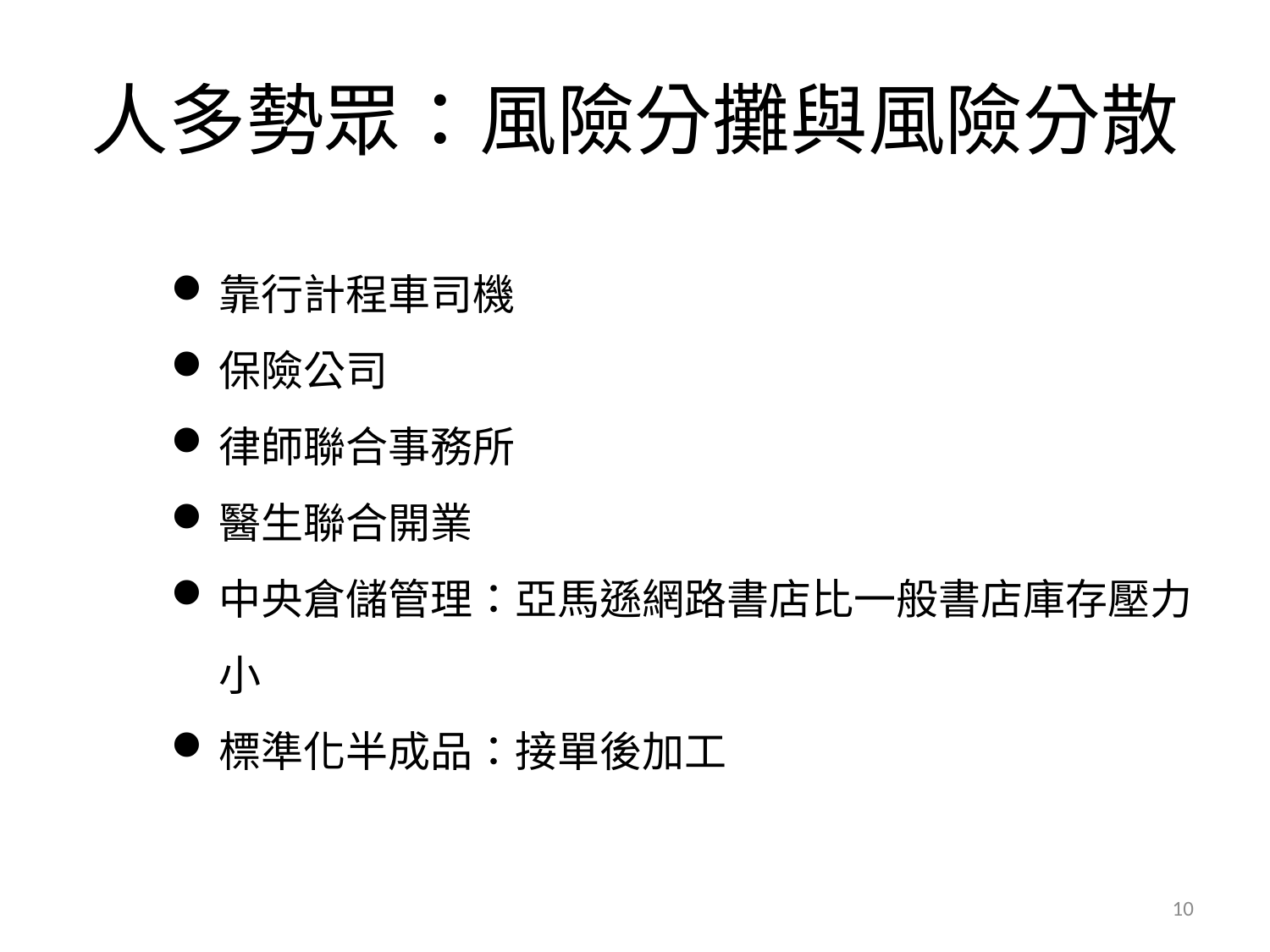

# 人多勢眾：風險分攤與風險分散

靠行計程車司機
保險公司
律師聯合事務所
醫生聯合開業
中央倉儲管理：亞馬遜網路書店比一般書店庫存壓力小
標準化半成品：接單後加工
10